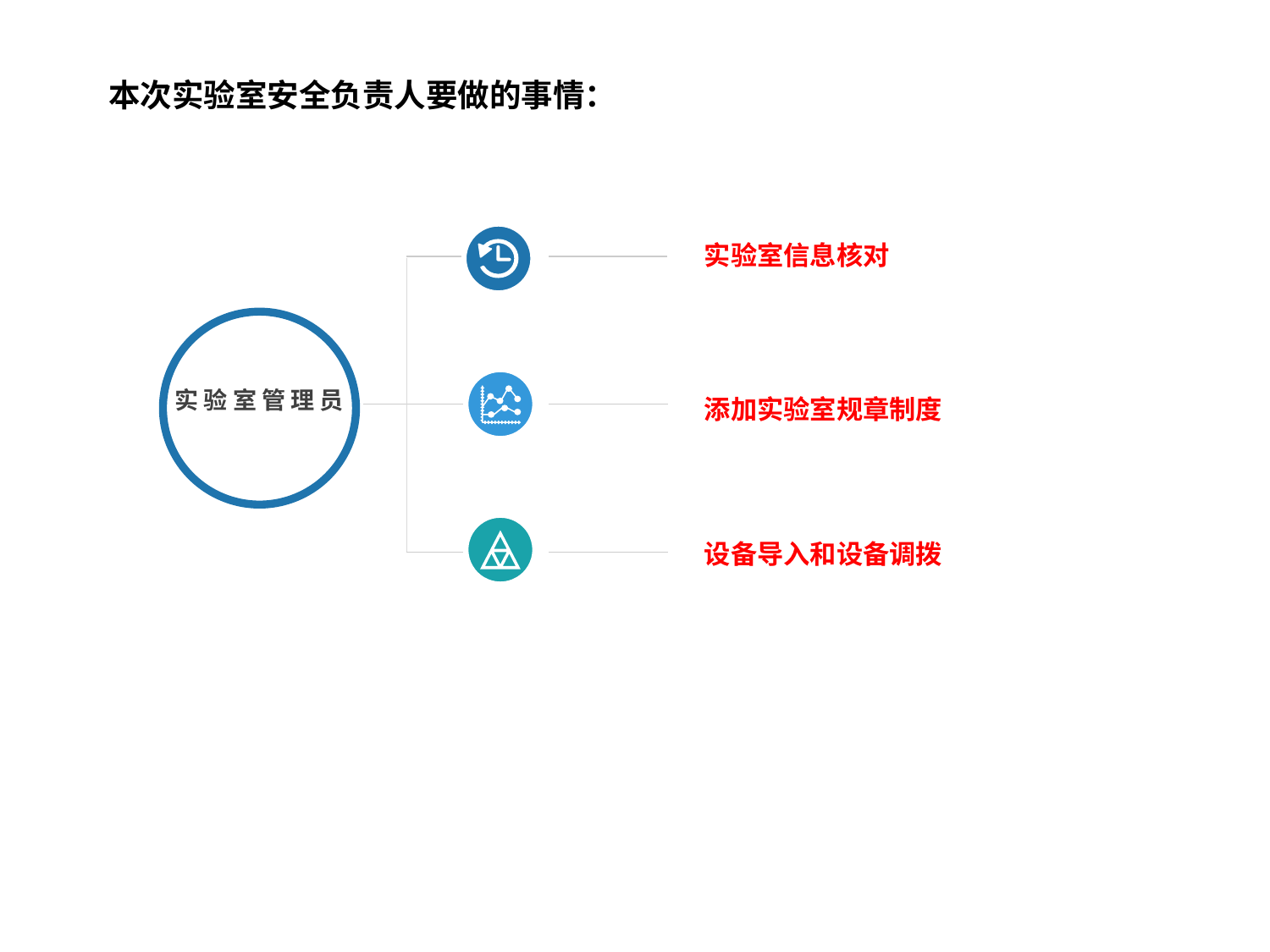

本次实验室安全负责人要做的事情：
实验室信息核对

添加实验室规章制度

实验室管理员

设备导入和设备调拨